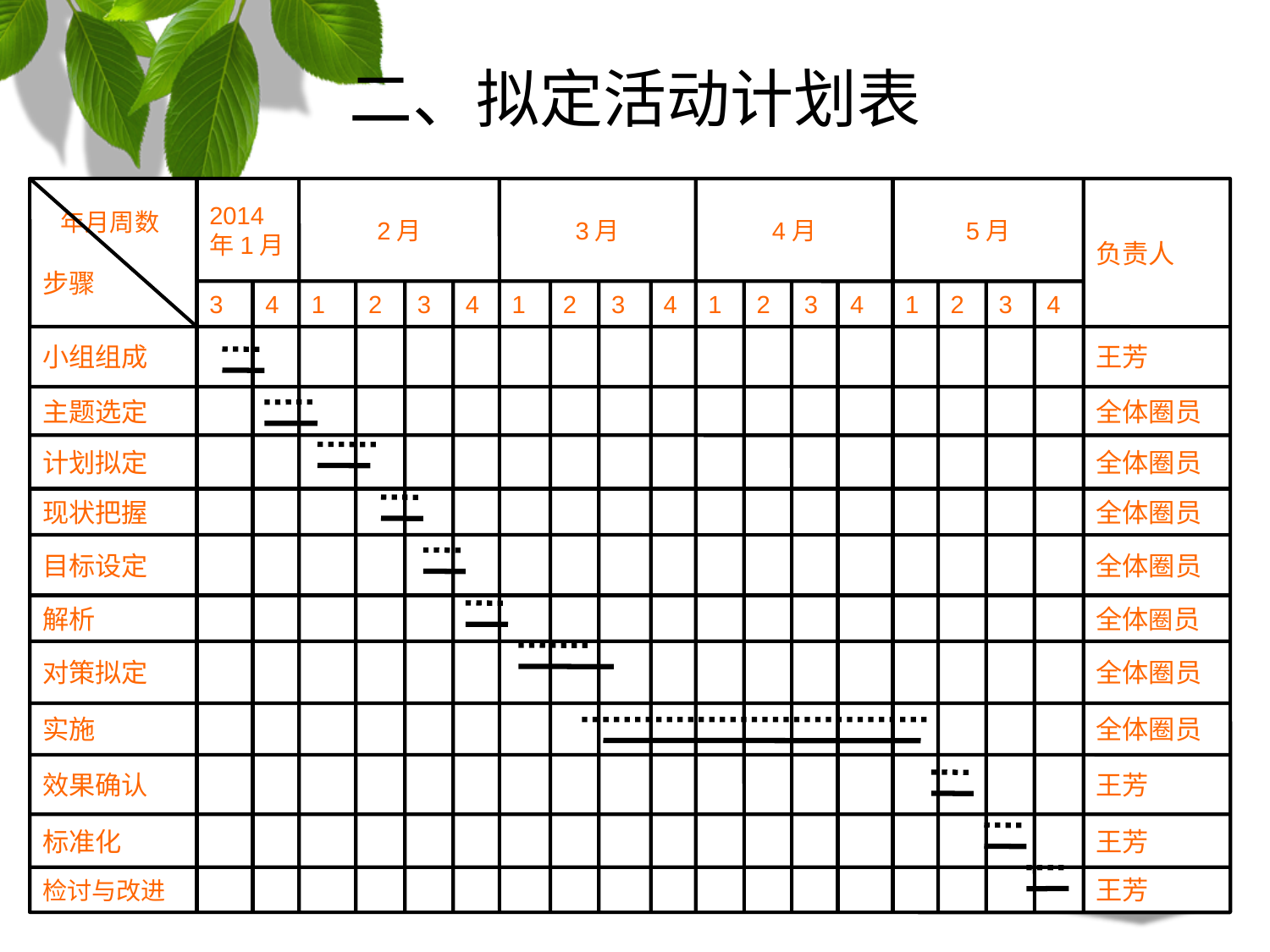

二、拟定活动计划表
    年月周数

步骤

2014年1月

2月

3月

4月

5月

负责人

3

4

1
2

3

4

1
2

3

4

1
2

3

4

1
2

3

4

小组组成

王芳
主题选定

全体圈员
计划拟定

全体圈员
现状把握

全体圈员
目标设定

全体圈员
解析

全体圈员
对策拟定

全体圈员
实施

全体圈员
效果确认

王芳
标准化

王芳
检讨与改进

王芳